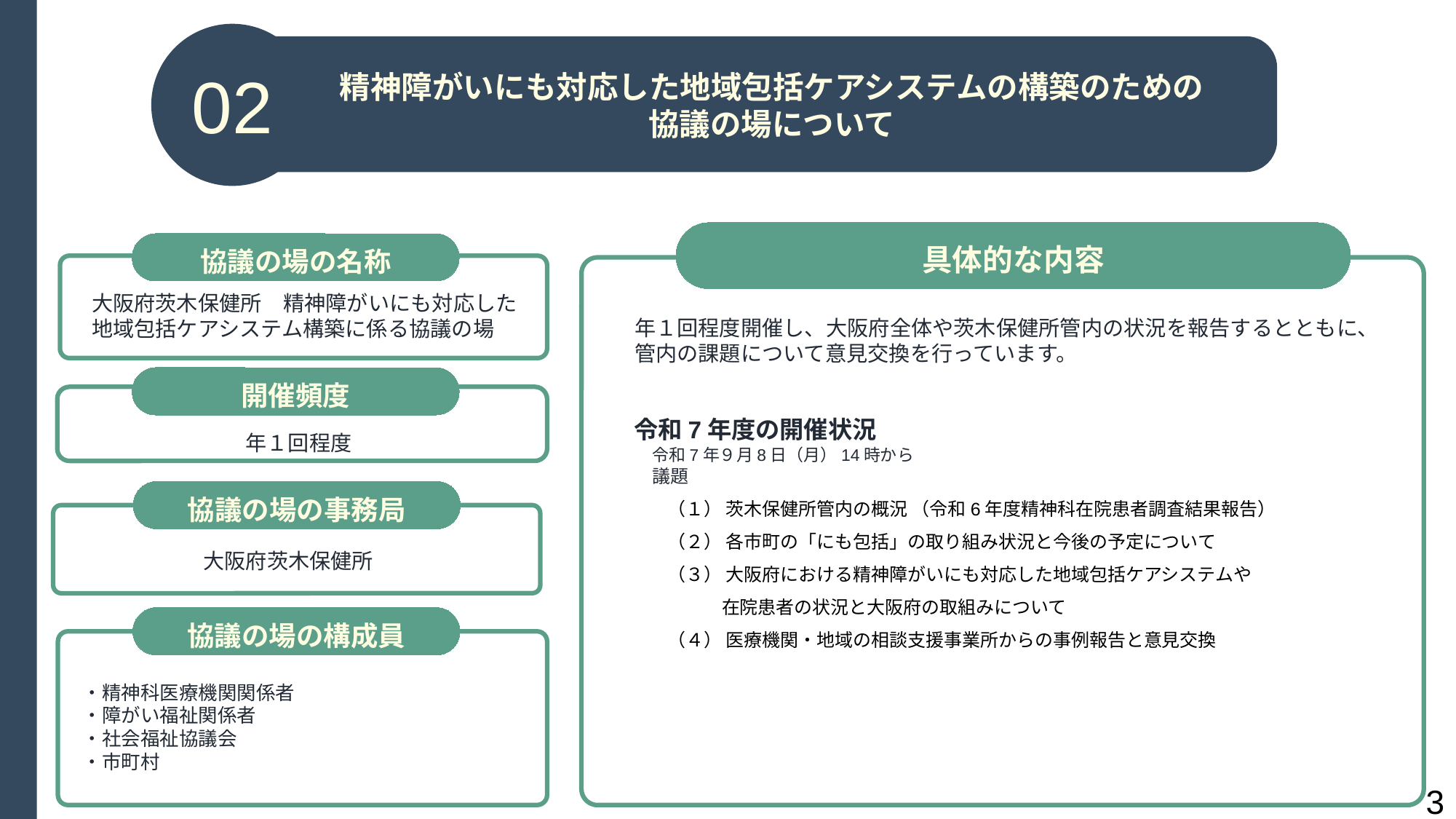

02

精神障がいにも対応した地域包括ケアシステムの構築のための
協議の場について
具体的な内容
協議の場の名称

大阪府茨木保健所　精神障がいにも対応した地域包括ケアシステム構築に係る協議の場
年１回程度開催し、大阪府全体や茨木保健所管内の状況を報告するとともに、管内の課題について意見交換を行っています。
開催頻度

令和7年度の開催状況
　令和7年９月8日（月）14時から
　議題
（１） 茨木保健所管内の概況 （令和6年度精神科在院患者調査結果報告）
（２） 各市町の「にも包括」の取り組み状況と今後の予定について
（３） 大阪府における精神障がいにも対応した地域包括ケアシステムや
　　　在院患者の状況と大阪府の取組みについて
（４） 医療機関・地域の相談支援事業所からの事例報告と意見交換

年１回程度
協議の場の事務局

大阪府茨木保健所
協議の場の構成員

・精神科医療機関関係者
・障がい福祉関係者
・社会福祉協議会
・市町村